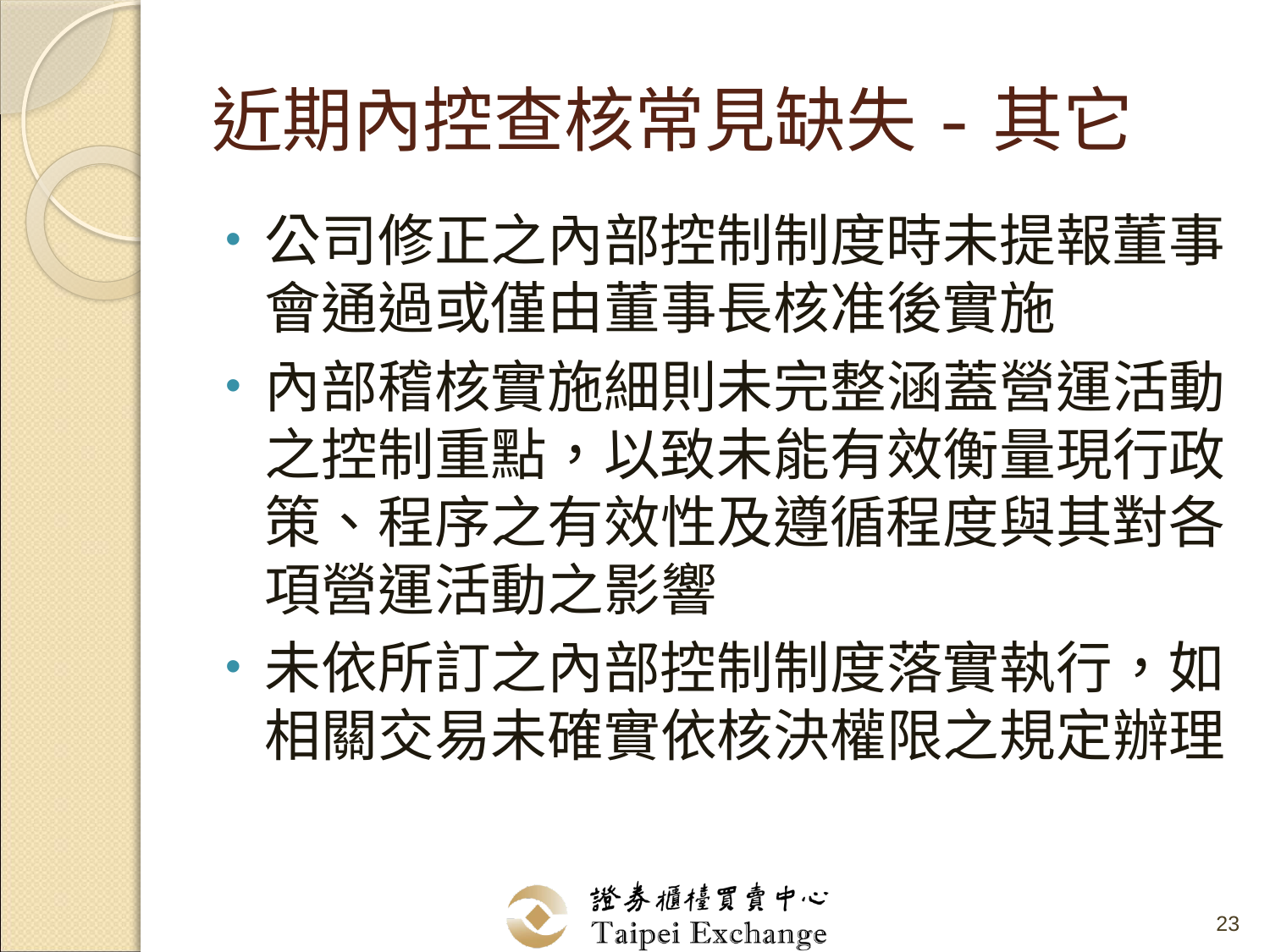

# 近期內控查核常見缺失-其它
公司修正之內部控制制度時未提報董事會通過或僅由董事長核准後實施
內部稽核實施細則未完整涵蓋營運活動之控制重點，以致未能有效衡量現行政策、程序之有效性及遵循程度與其對各項營運活動之影響
未依所訂之內部控制制度落實執行，如相關交易未確實依核決權限之規定辦理

23